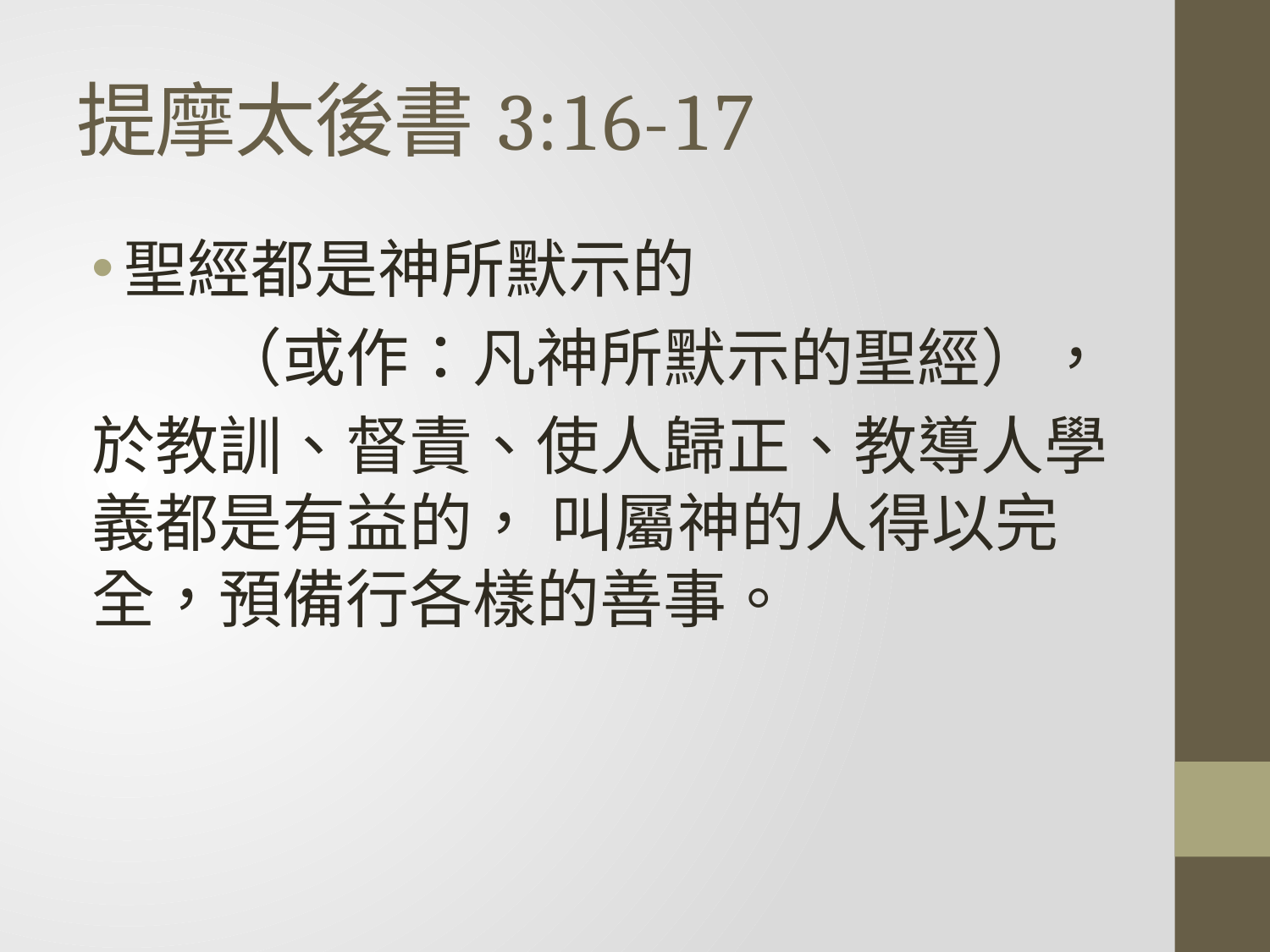

# 提摩太後書3:16-17
聖經都是神所默示的
	（或作：凡神所默示的聖經），
於教訓、督責、使人歸正、教導人學義都是有益的， 叫屬神的人得以完全，預備行各樣的善事。